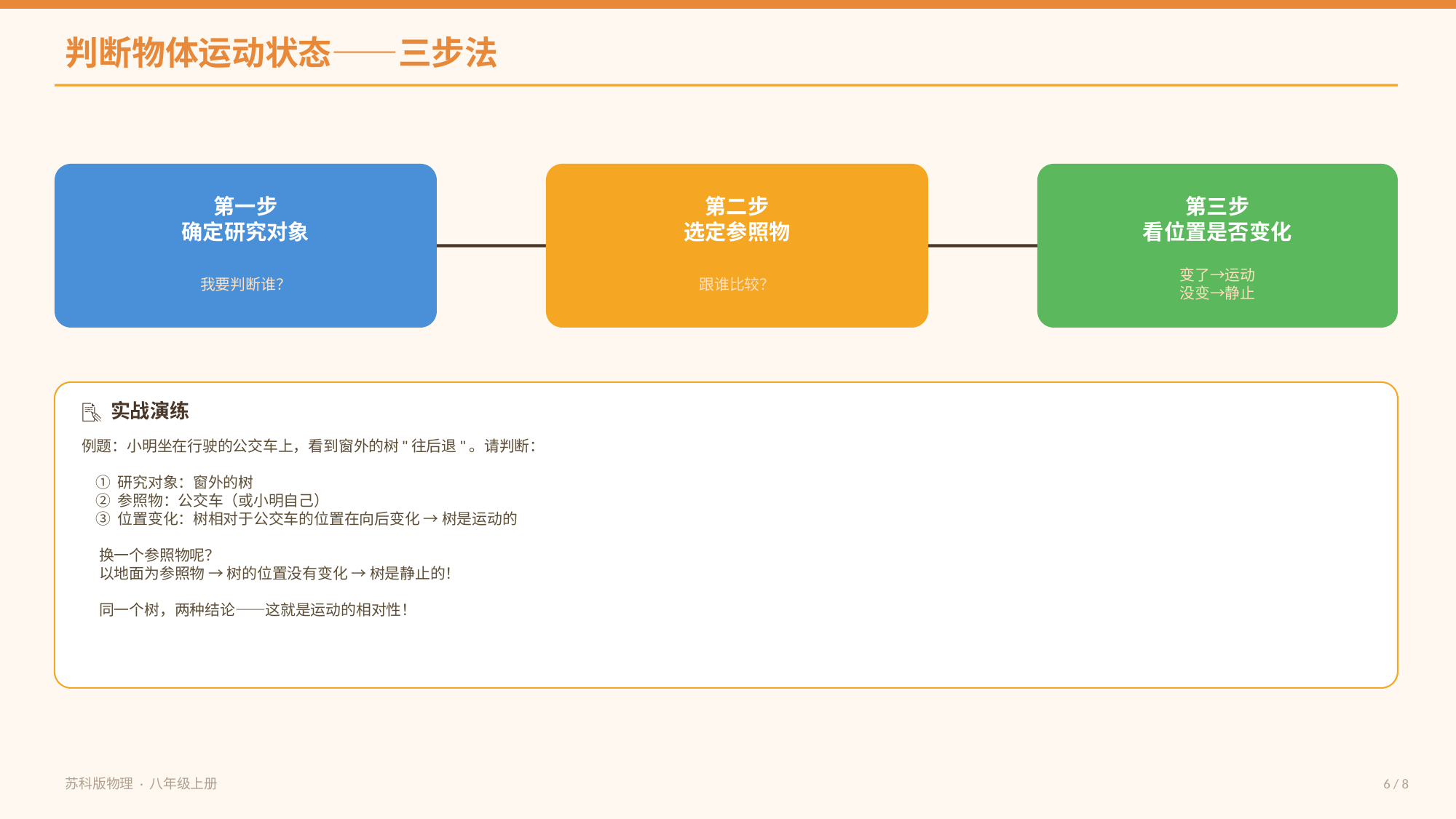

判断物体运动状态——三步法

第一步
确定研究对象
第二步
选定参照物
第三步
看位置是否变化

我要判断谁？
跟谁比较？
变了→运动
没变→静止

📝 实战演练
例题：小明坐在行驶的公交车上，看到窗外的树"往后退"。请判断：

    ① 研究对象：窗外的树
    ② 参照物：公交车（或小明自己）
    ③ 位置变化：树相对于公交车的位置在向后变化 → 树是运动的

    换一个参照物呢？
    以地面为参照物 → 树的位置没有变化 → 树是静止的！

    同一个树，两种结论——这就是运动的相对性！
苏科版物理 · 八年级上册
6 / 8